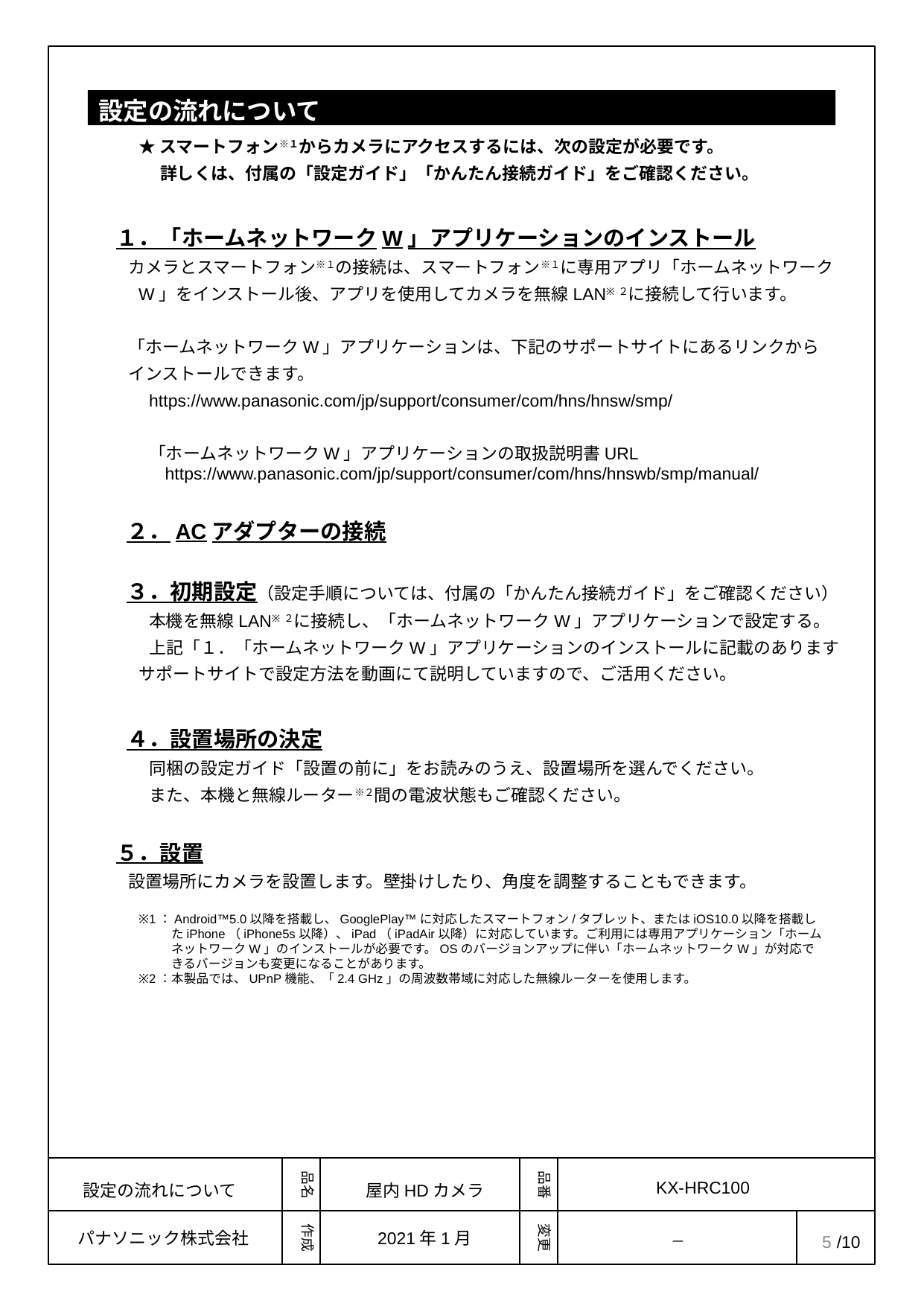

設定の流れについて
★スマートフォン※１からカメラにアクセスするには、次の設定が必要です。
詳しくは、付属の「設定ガイド」「かんたん接続ガイド」をご確認ください。

１．「ホームネットワークW」アプリケーションのインストール
カメラとスマートフォン※１の接続は、スマートフォン※１に専用アプリ「ホームネットワークW」をインストール後、アプリを使用してカメラを無線LAN※２に接続して行います。

「ホームネットワークW」アプリケーションは、下記のサポートサイトにあるリンクから
インストールできます。
https://www.panasonic.com/jp/support/consumer/com/hns/hnsw/smp/

「ホームネットワークW」アプリケーションの取扱説明書URL
　　https://www.panasonic.com/jp/support/consumer/com/hns/hnswb/smp/manual/

２．ACアダプターの接続

３．初期設定（設定手順については、付属の「かんたん接続ガイド」をご確認ください）
本機を無線LAN※２に接続し、「ホームネットワークW」アプリケーションで設定する。
上記「１．「ホームネットワークW」アプリケーションのインストールに記載のありますサポートサイトで設定方法を動画にて説明していますので、ご活用ください。

４．設置場所の決定
同梱の設定ガイド「設置の前に」をお読みのうえ、設置場所を選んでください。
また、本機と無線ルーター※２間の電波状態もご確認ください。

５．設置
設置場所にカメラを設置します。壁掛けしたり、角度を調整することもできます。
※1：Android™5.0以降を搭載し、GooglePlay™に対応したスマートフォン/タブレット、またはiOS10.0以降を搭載したiPhone（iPhone5s以降）、iPad（iPadAir以降）に対応しています。ご利用には専用アプリケーション「ホームネットワークW」のインストールが必要です。OSのバージョンアップに伴い「ホームネットワークW」が対応できるバージョンも変更になることがあります。
※2：本製品では、UPnP機能、「2.4 GHz」の周波数帯域に対応した無線ルーターを使用します。
設定の流れについて
5